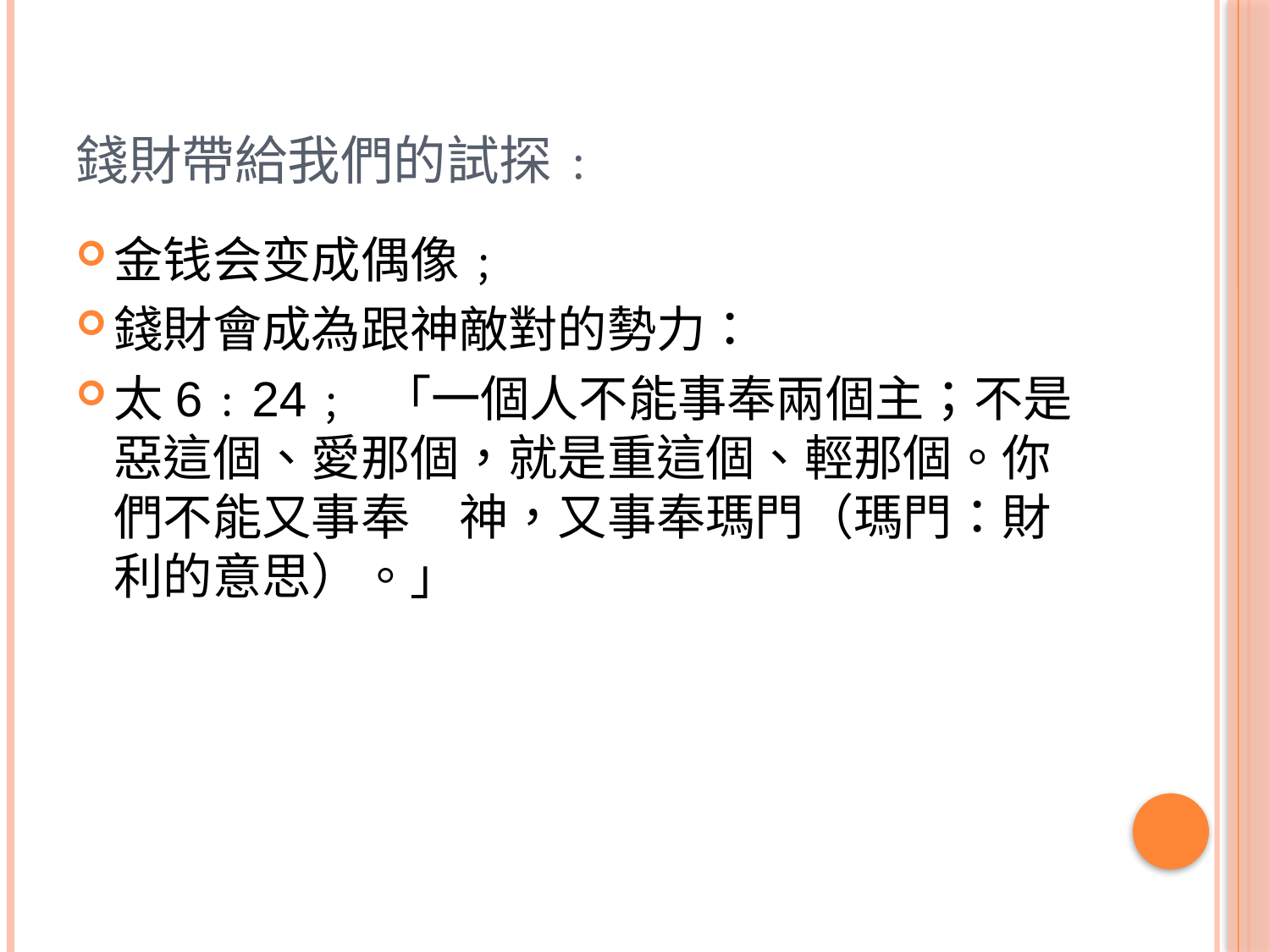

# 錢財帶給我們的試探﹕
金钱会变成偶像﹔
錢財會成為跟神敵對的勢力：
太6﹕24﹔ 「一個人不能事奉兩個主；不是惡這個、愛那個，就是重這個、輕那個。你們不能又事奉　神，又事奉瑪門（瑪門：財利的意思）。」